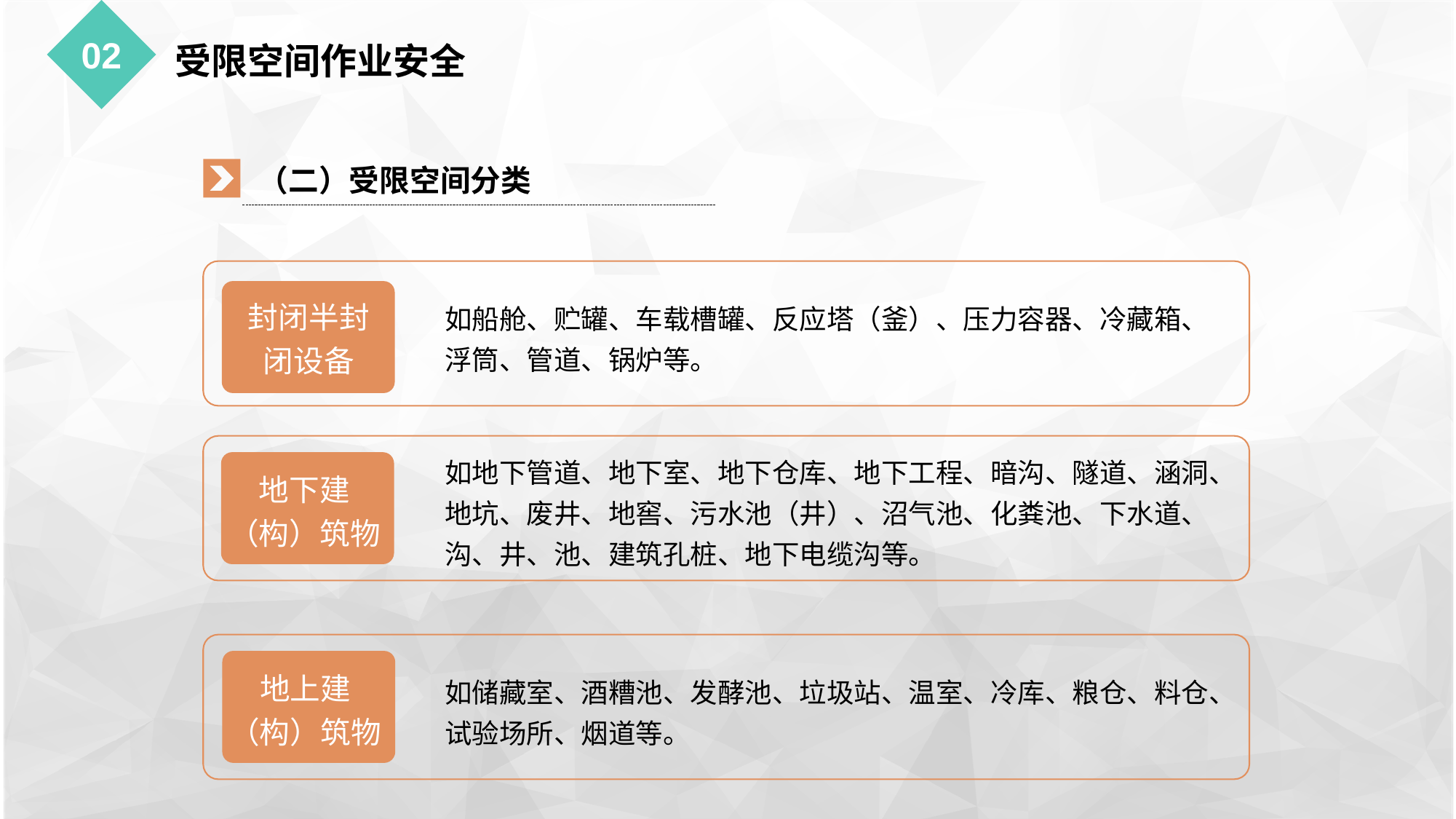

02
受限空间作业安全
（二）受限空间分类

封闭半封闭设备
如船舱、贮罐、车载槽罐、反应塔（釜）、压力容器、冷藏箱、浮筒、管道、锅炉等。

如地下管道、地下室、地下仓库、地下工程、暗沟、隧道、涵洞、地坑、废井、地窖、污水池（井）、沼气池、化粪池、下水道、沟、井、池、建筑孔桩、地下电缆沟等。

地下建
（构）筑物

地上建
（构）筑物
如储藏室、酒糟池、发酵池、垃圾站、温室、冷库、粮仓、料仓、试验场所、烟道等。